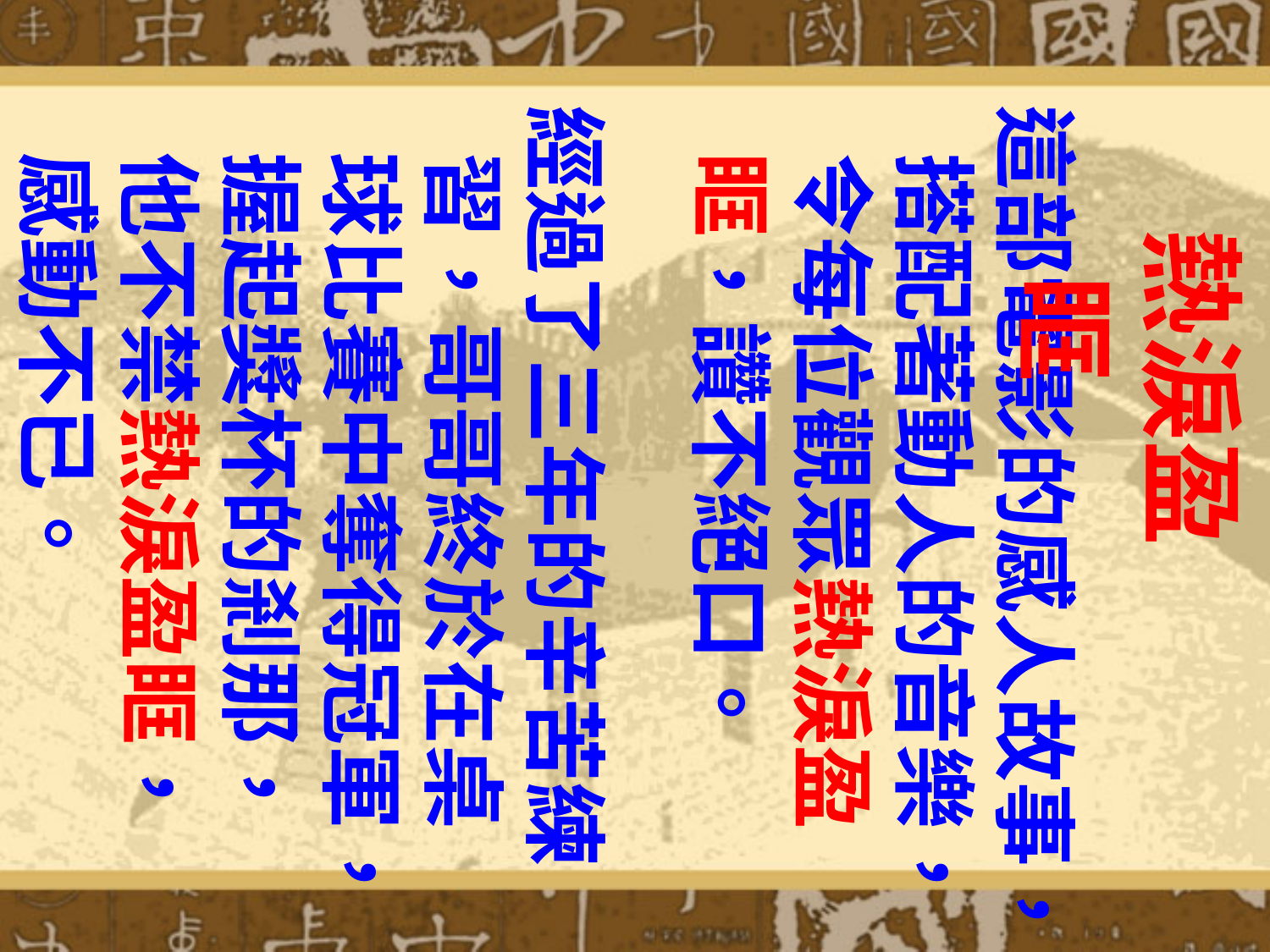

經過了三年的辛苦練習，哥哥終於在桌球比賽中奪得冠軍，握起獎杯的剎那，他不禁熱淚盈眶，感動不已。
這部電影的感人故事，搭配著動人的音樂，令每位觀眾熱淚盈眶，讚不絕口。
熱淚盈眶